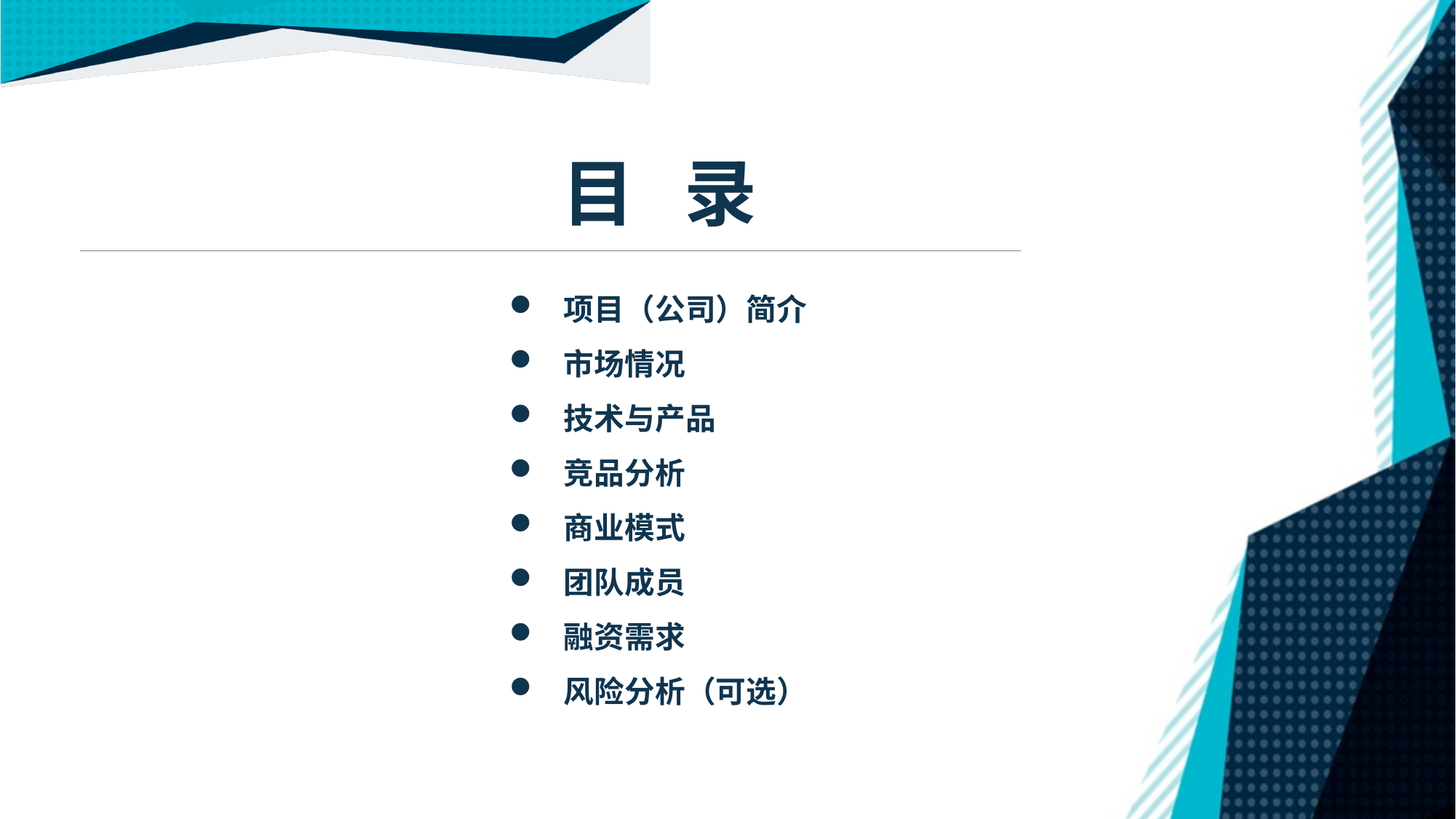

目   录
项目（公司）简介
市场情况
技术与产品
竞品分析
商业模式
团队成员
融资需求
风险分析（可选）